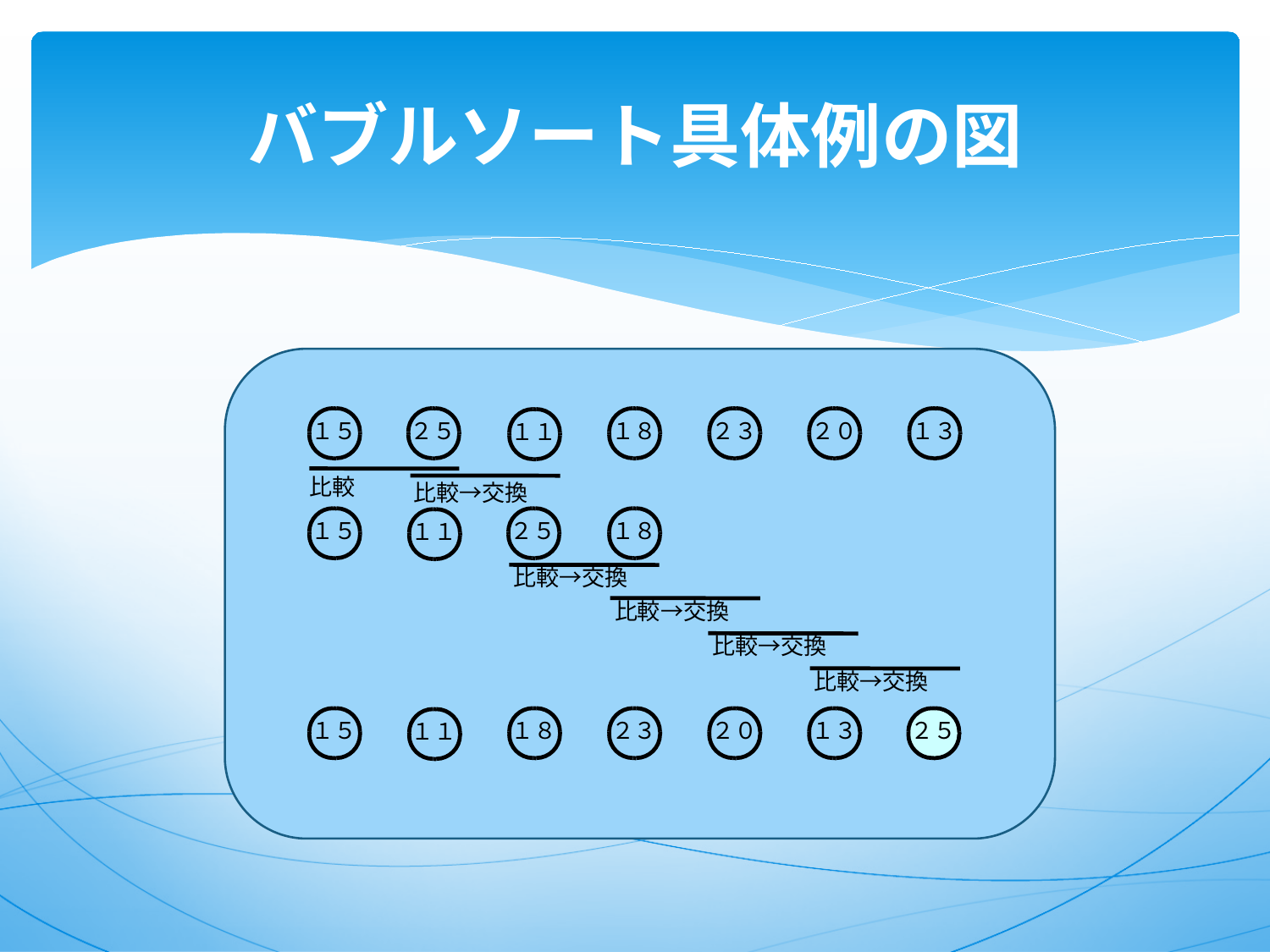

# バブルソート具体例の図

１５
２５
１８
２３
２０
１３
１１

比較
比較→交換

１５
２５
１８
１１

比較→交換

比較→交換

比較→交換

比較→交換

１５
１８
２３
２０
１３
２５
１１